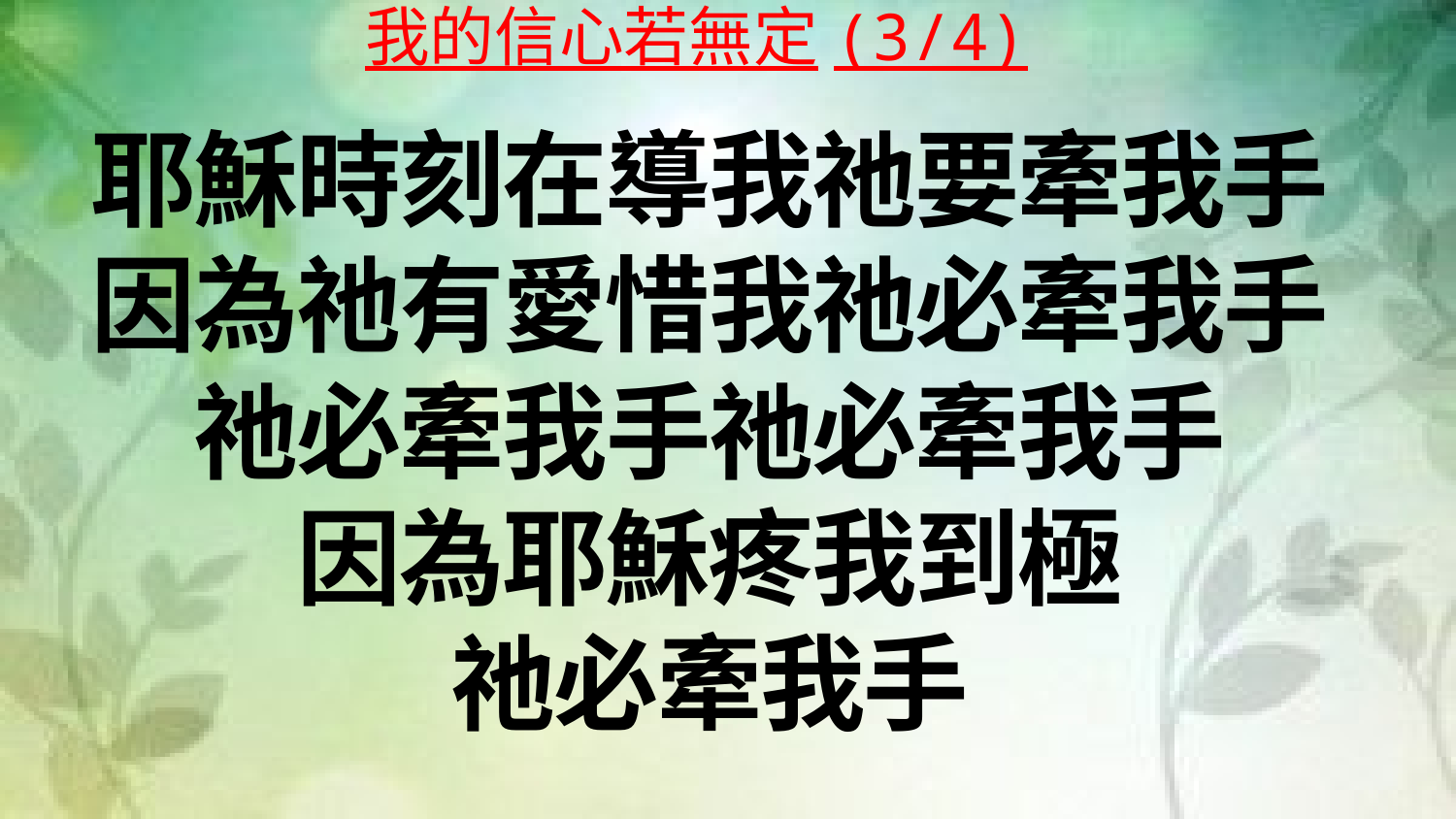

我的信心若無定(3/4)
耶穌時刻在導我祂要牽我手
因為祂有愛惜我祂必牽我手
祂必牽我手祂必牽我手
因為耶穌疼我到極
祂必牽我手